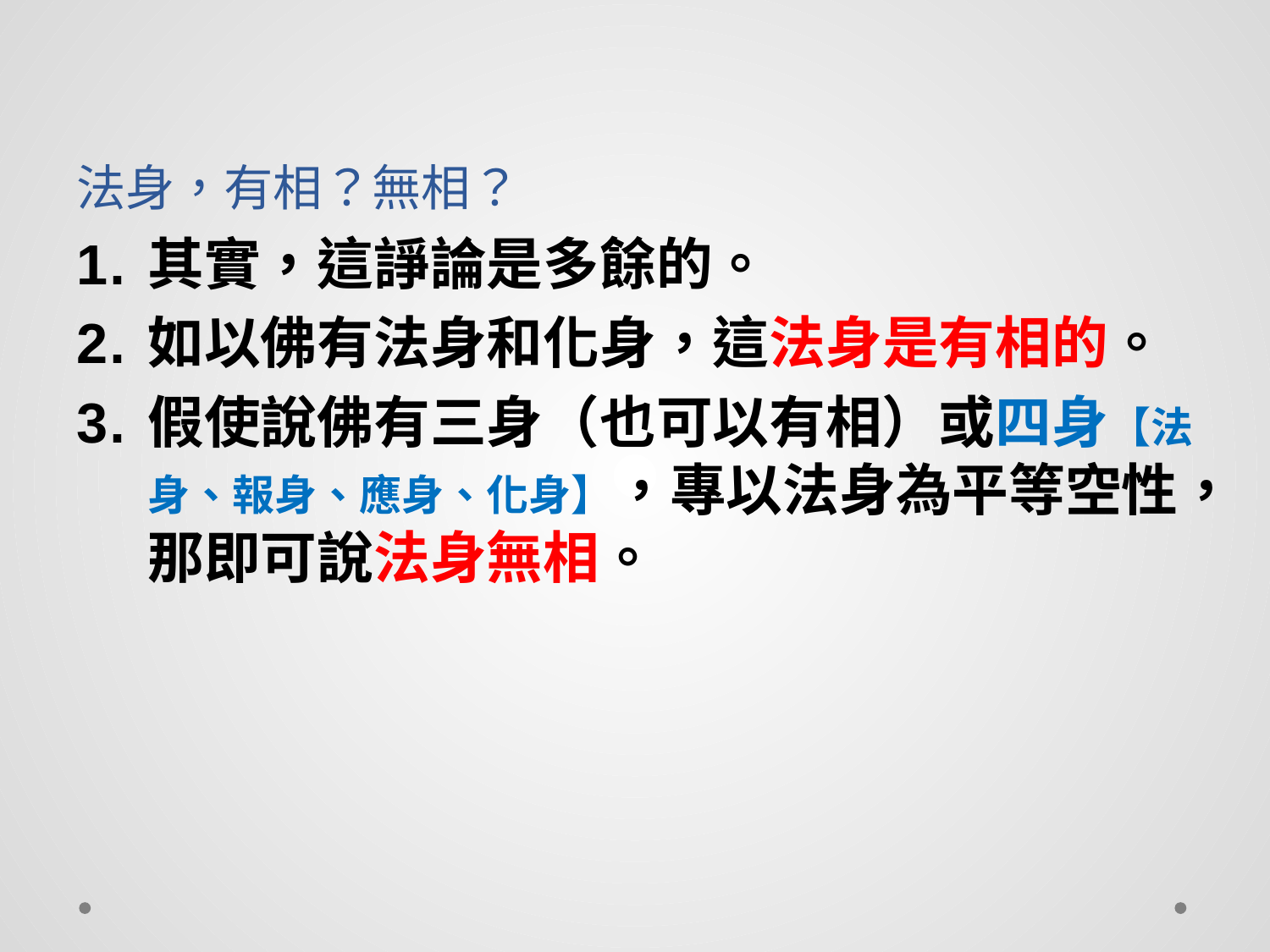

# 法身，有相？無相？
其實，這諍論是多餘的。
如以佛有法身和化身，這法身是有相的。
假使說佛有三身（也可以有相）或四身【法身、報身、應身、化身】，專以法身為平等空性，那即可說法身無相。